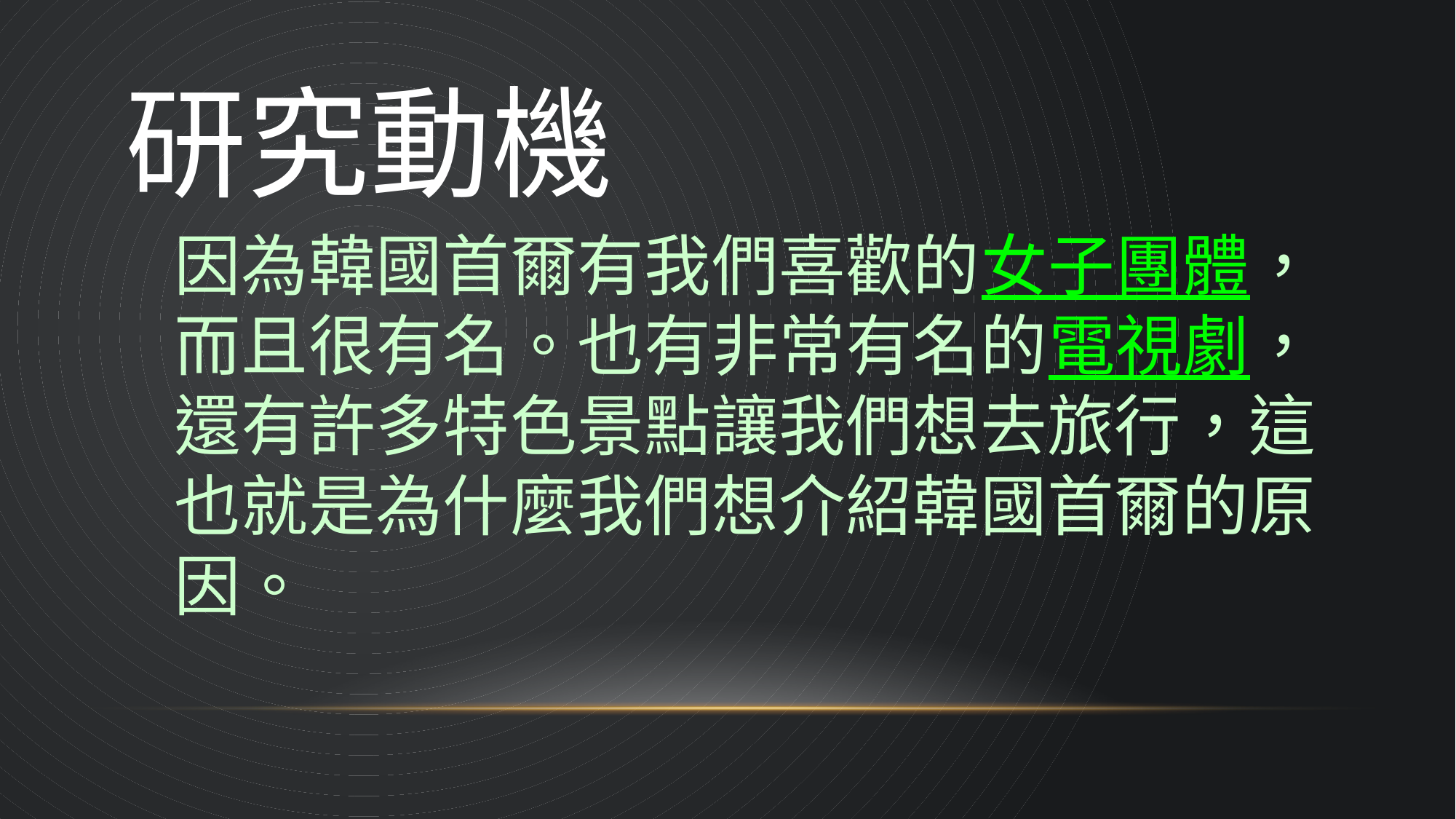

# 研究動機
因為韓國首爾有我們喜歡的女子團體，而且很有名。也有非常有名的電視劇，還有許多特色景點讓我們想去旅行，這也就是為什麼我們想介紹韓國首爾的原因。